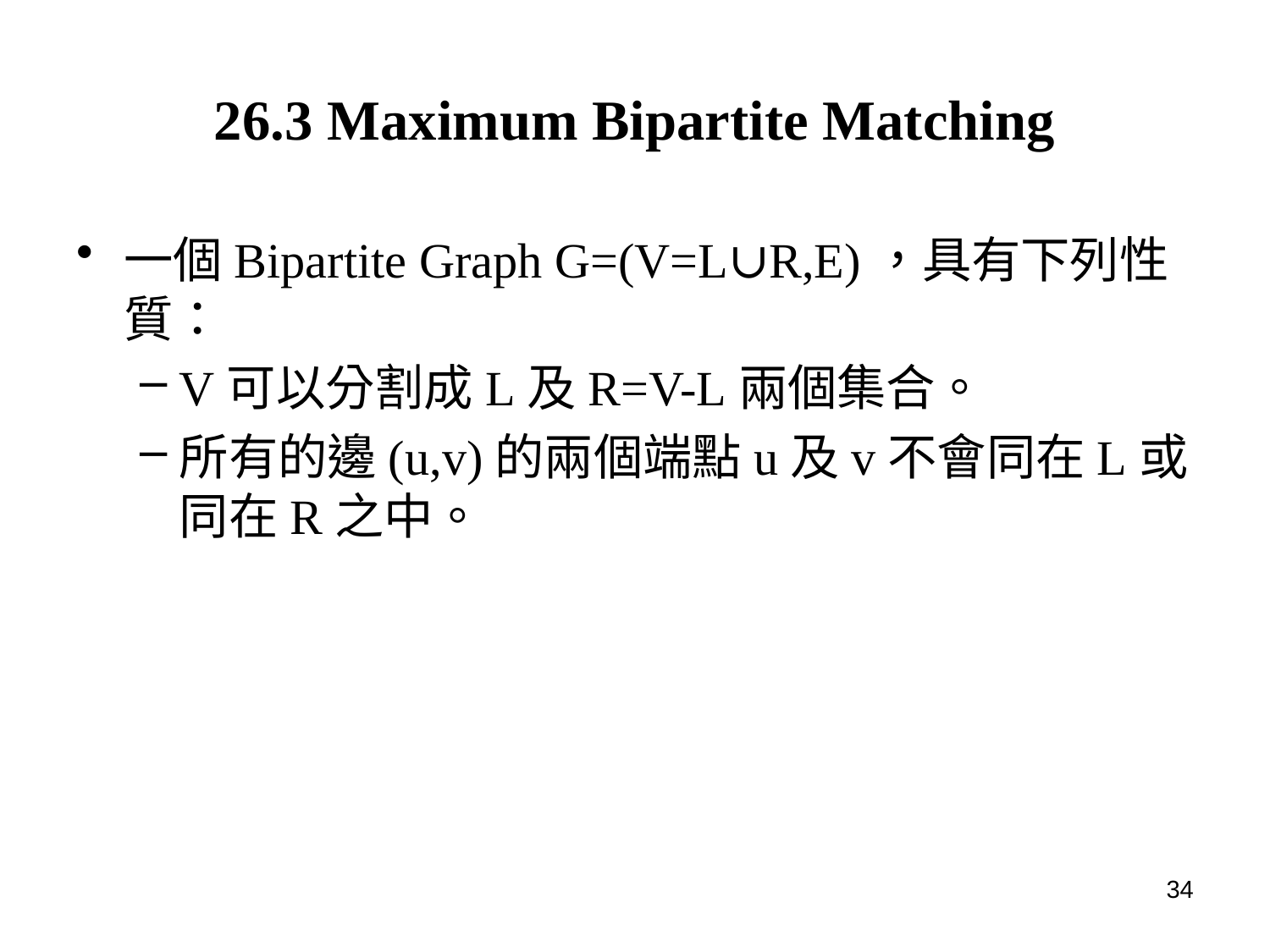

# 26.3 Maximum Bipartite Matching
一個Bipartite Graph G=(V=L∪R,E)，具有下列性質：
V可以分割成L及R=V-L兩個集合。
所有的邊(u,v)的兩個端點u及v不會同在L或同在R之中。
34